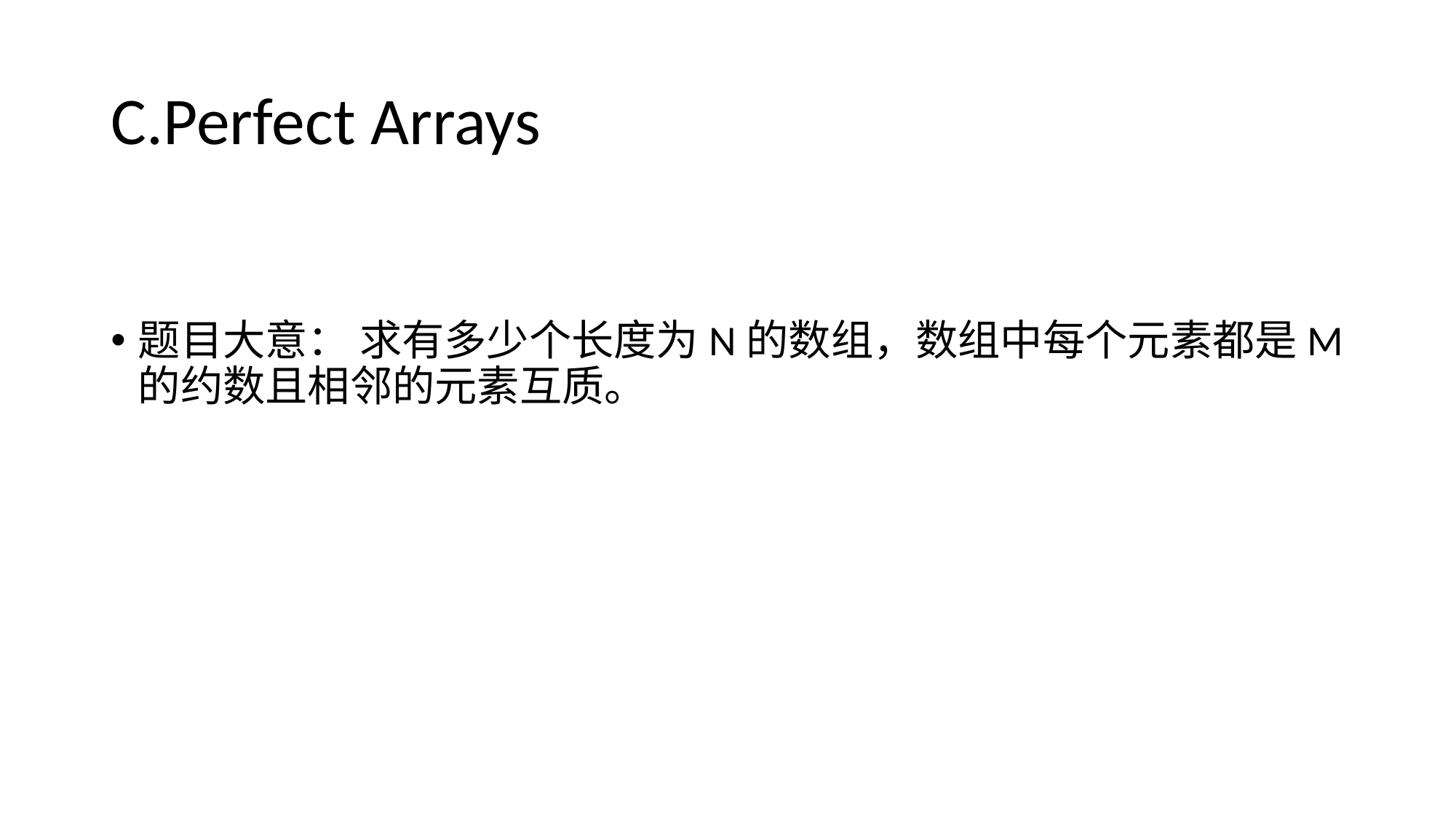

# C.Perfect Arrays
题目大意： 求有多少个长度为N的数组，数组中每个元素都是M的约数且相邻的元素互质。